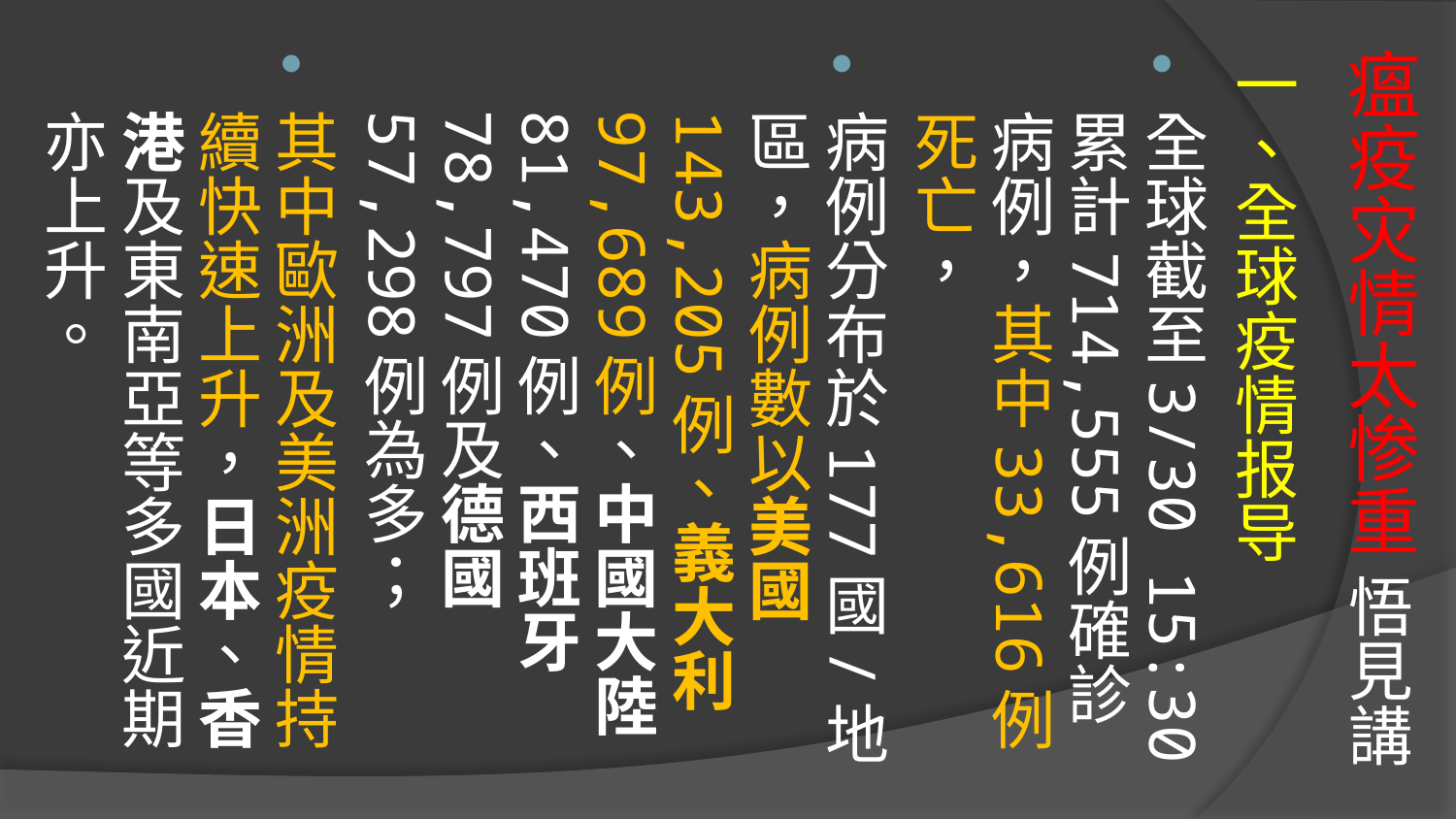

# 瘟疫灾情太惨重 悟見講
一、全球疫情报导
全球截至3/30 15:30累計714,555例確診病例，其中33,616例死亡，
病例分布於177國/地區，病例數以美國143,205例、義大利97,689例、中國大陸81,470例、西班牙78,797例及德國57,298例為多；
其中歐洲及美洲疫情持續快速上升，日本、香港及東南亞等多國近期亦上升。